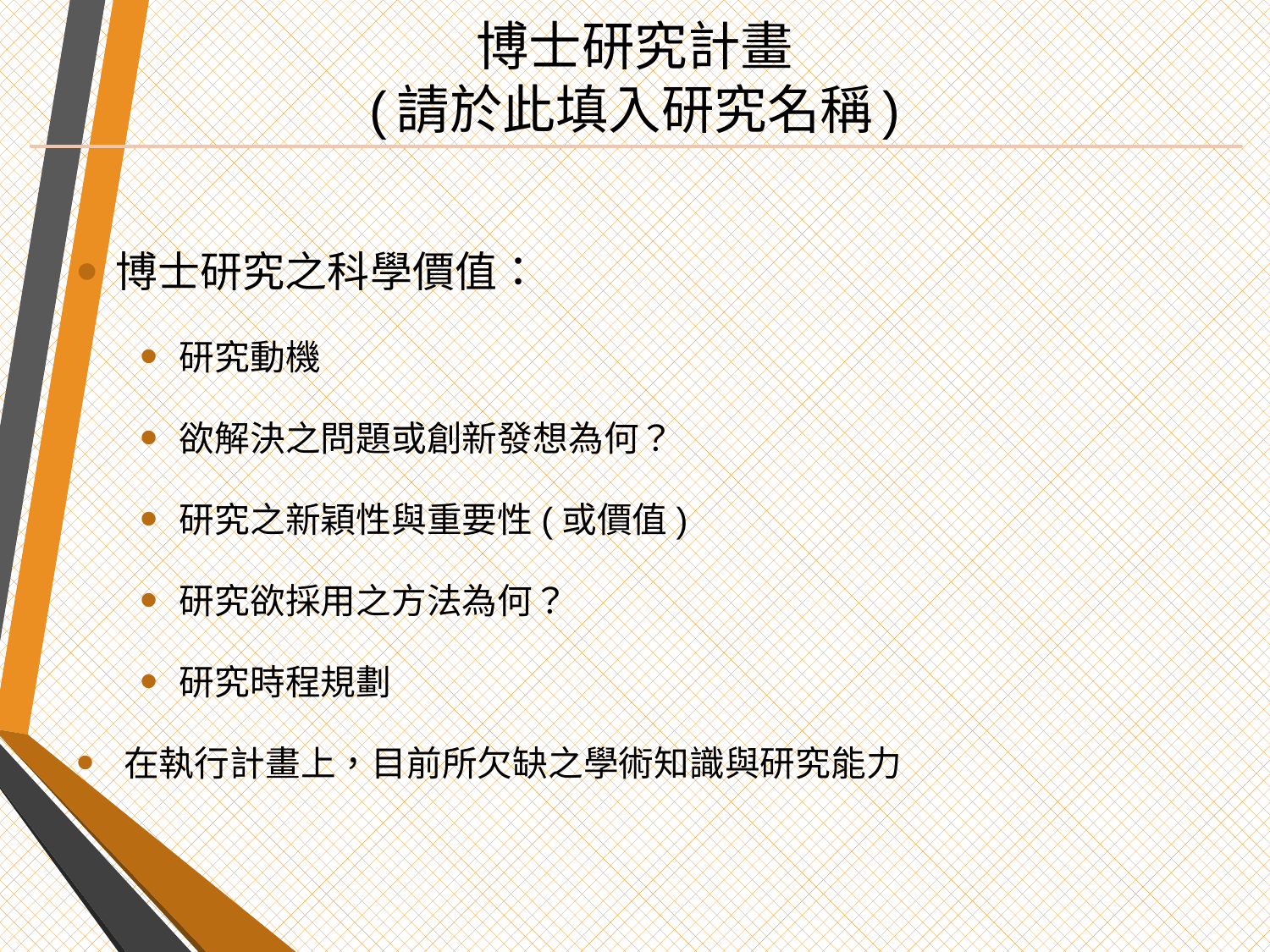

# 博士研究計畫 (請於此填入研究名稱)
博士研究之科學價值：
研究動機
欲解決之問題或創新發想為何？
研究之新穎性與重要性(或價值)
研究欲採用之方法為何？
研究時程規劃
在執行計畫上，目前所欠缺之學術知識與研究能力